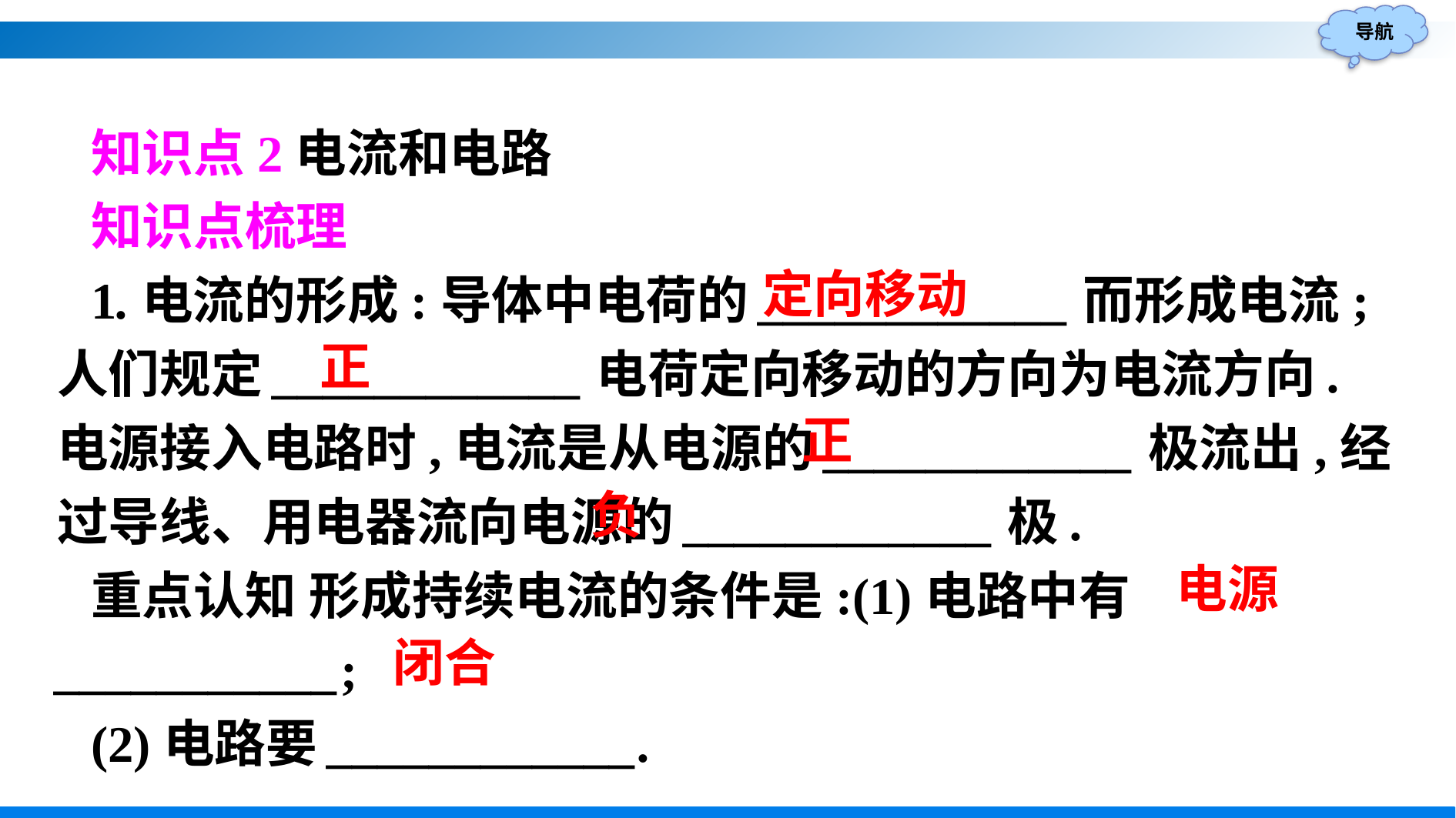

知识点2电流和电路
知识点梳理
1.电流的形成:导体中电荷的____________而形成电流;人们规定____________电荷定向移动的方向为电流方向.电源接入电路时,电流是从电源的____________极流出,经过导线、用电器流向电源的____________极.
重点认知 形成持续电流的条件是:(1)电路中有___________;
(2)电路要____________.
定向移动
正
正
负
电源
闭合